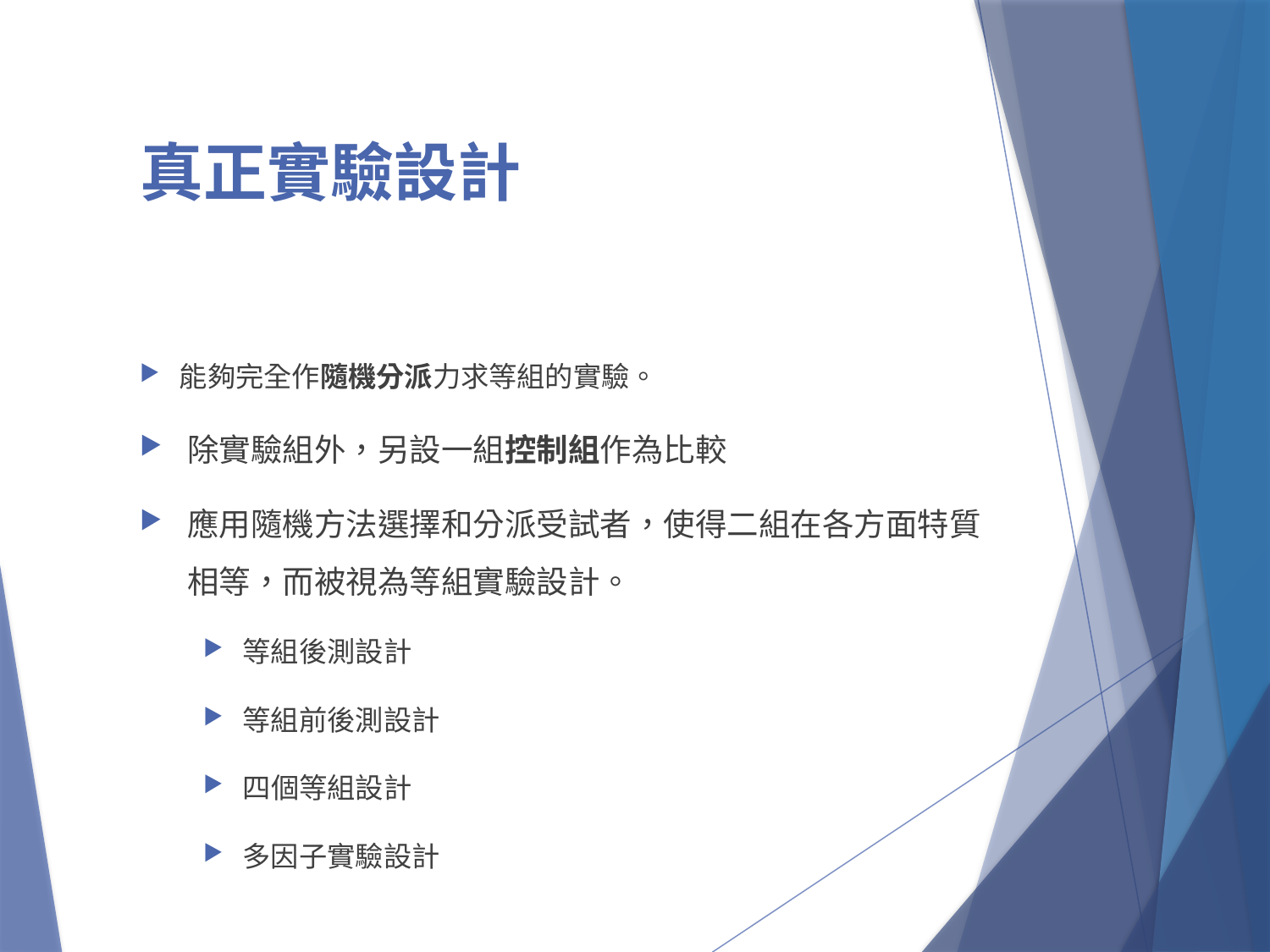

# 真正實驗設計
能夠完全作隨機分派力求等組的實驗。
除實驗組外，另設一組控制組作為比較
應用隨機方法選擇和分派受試者，使得二組在各方面特質相等，而被視為等組實驗設計。
等組後測設計
等組前後測設計
四個等組設計
多因子實驗設計